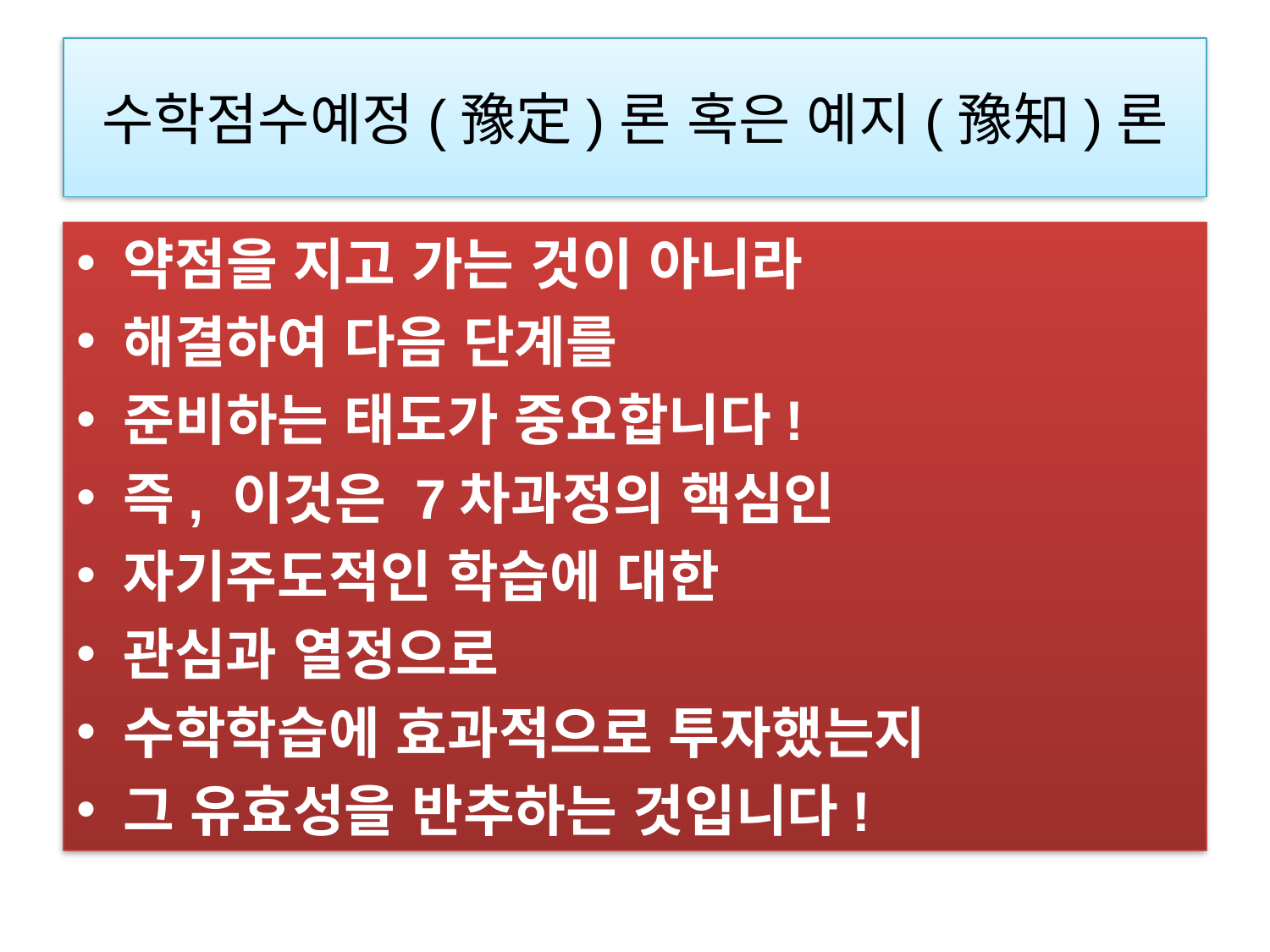

# 수학점수예정(豫定)론 혹은 예지(豫知)론
약점을 지고 가는 것이 아니라
해결하여 다음 단계를
준비하는 태도가 중요합니다!
즉, 이것은 7차과정의 핵심인
자기주도적인 학습에 대한
관심과 열정으로
수학학습에 효과적으로 투자했는지
그 유효성을 반추하는 것입니다!